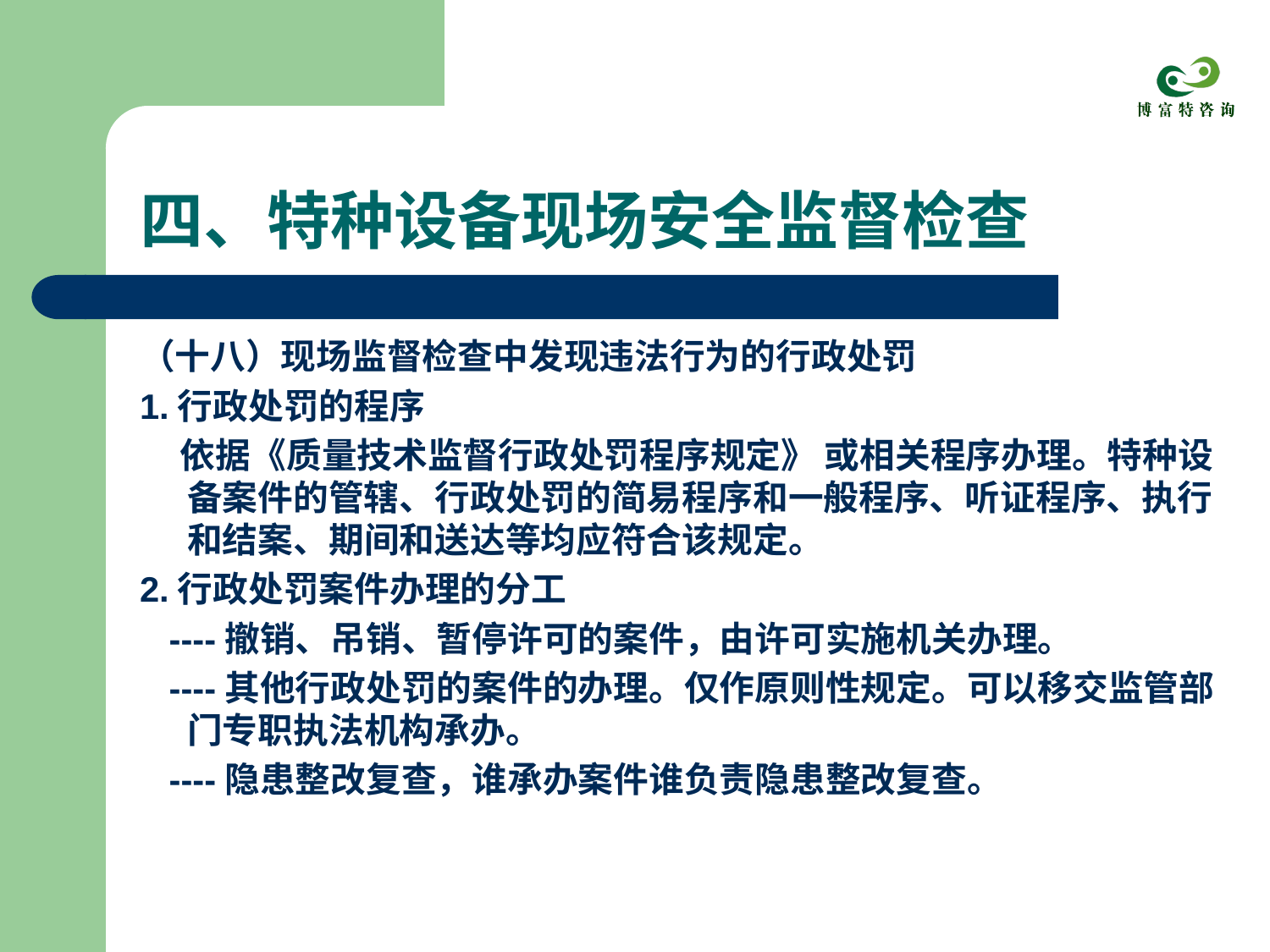

# 四、特种设备现场安全监督检查
（十八）现场监督检查中发现违法行为的行政处罚
1.行政处罚的程序
    依据《质量技术监督行政处罚程序规定》 或相关程序办理。特种设备案件的管辖、行政处罚的简易程序和一般程序、听证程序、执行和结案、期间和送达等均应符合该规定。
2.行政处罚案件办理的分工
   ----撤销、吊销、暂停许可的案件，由许可实施机关办理。
   ----其他行政处罚的案件的办理。仅作原则性规定。可以移交监管部门专职执法机构承办。
   ----隐患整改复查，谁承办案件谁负责隐患整改复查。